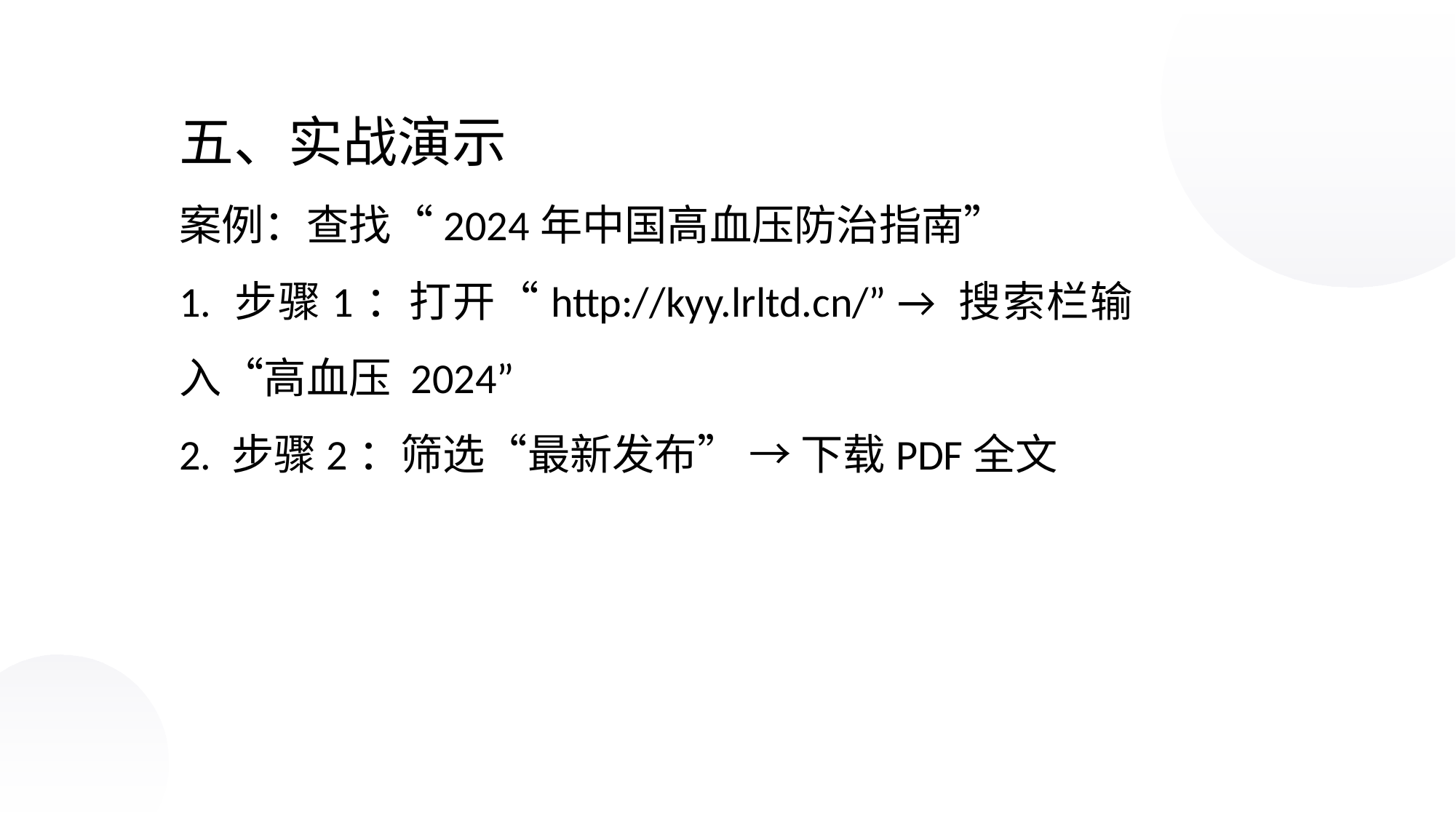

五、实战演示
案例：查找“2024年中国高血压防治指南”
1. 步骤1：打开“http://kyy.lrltd.cn/” → 搜索栏输入“高血压 2024”
2. 步骤2：筛选“最新发布” → 下载PDF全文